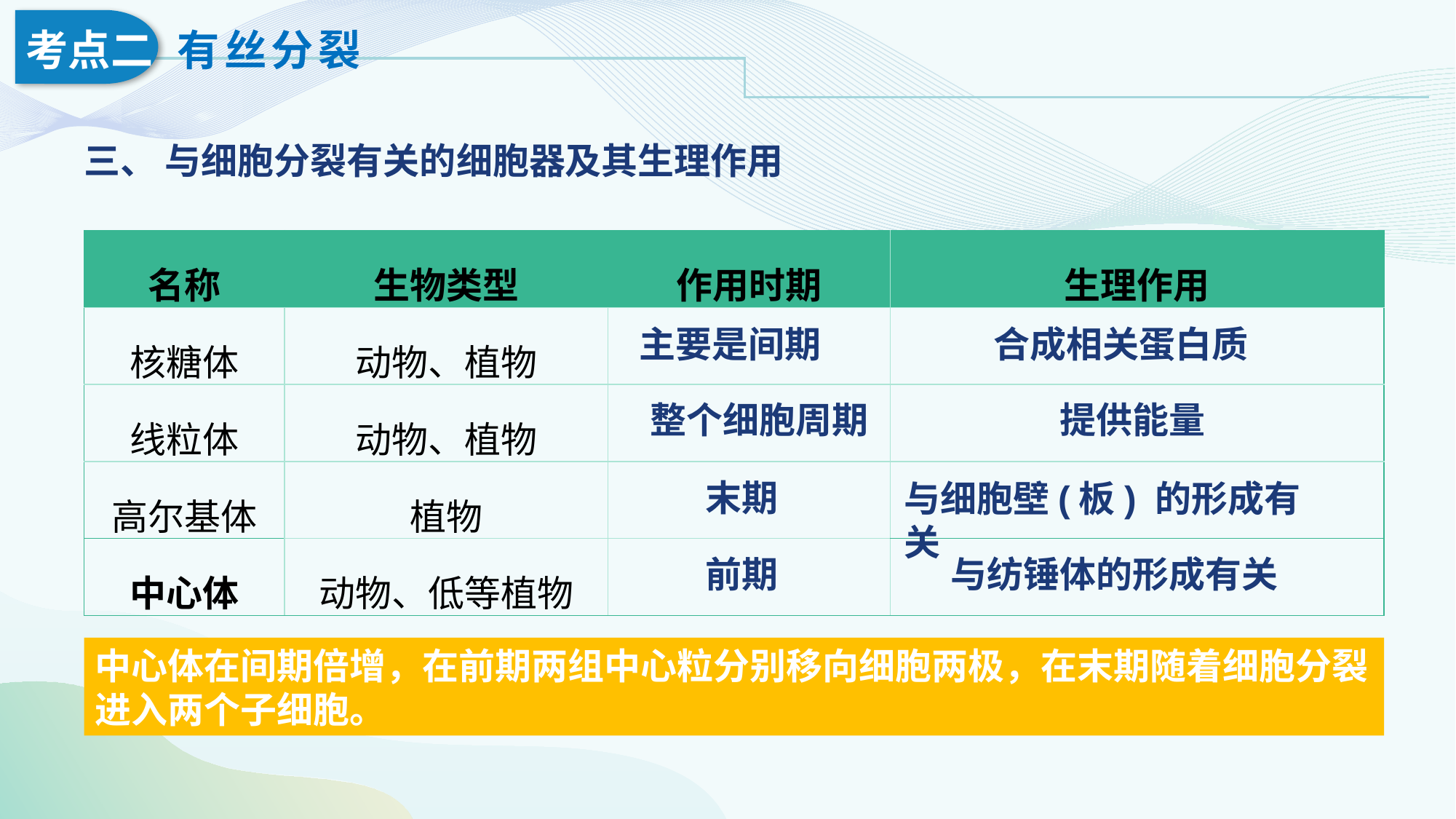

三、 与细胞分裂有关的细胞器及其生理作用
| 名称 | 生物类型 | 作用时期 | 生理作用 |
| --- | --- | --- | --- |
| 核糖体 | 动物、植物 |  |  |
| 线粒体 | 动物、植物 |  |  |
| 高尔基体 | 植物 |  |  |
| 中心体 | 动物、低等植物 |  |  |
主要是间期
合成相关蛋白质
整个细胞周期
提供能量
末期
与细胞壁(板) 的形成有关
前期
与纺锤体的形成有关
中心体在间期倍增，在前期两组中心粒分别移向细胞两极，在末期随着细胞分裂进入两个子细胞。